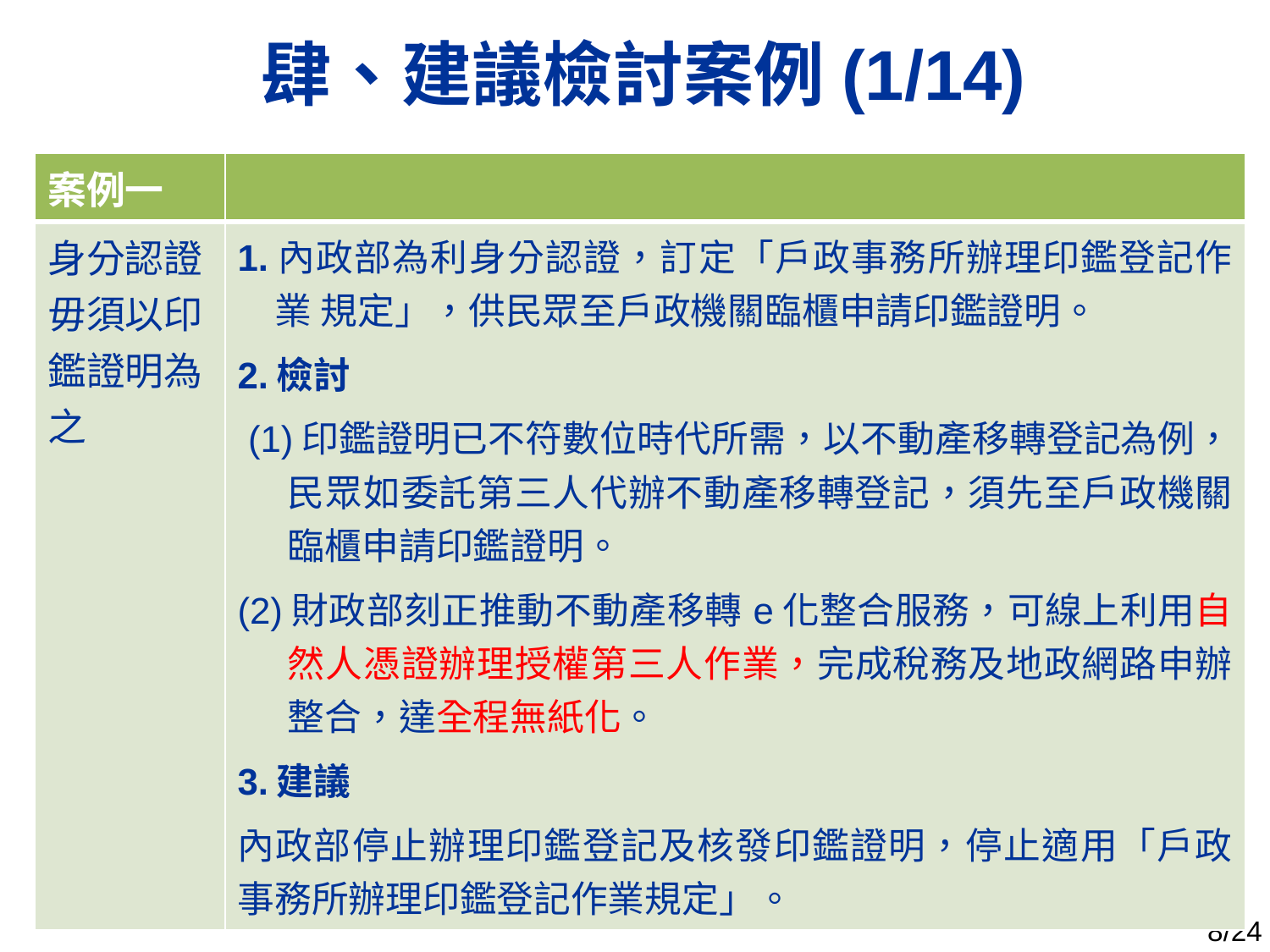

肆、建議檢討案例(1/14)

| 案例一 |  |
| --- | --- |
| 身分認證毋須以印鑑證明為之 | 1.內政部為利身分認證，訂定「戶政事務所辦理印鑑登記作業 規定」，供民眾至戶政機關臨櫃申請印鑑證明。 2.檢討 (1)印鑑證明已不符數位時代所需，以不動產移轉登記為例，民眾如委託第三人代辦不動產移轉登記，須先至戶政機關臨櫃申請印鑑證明。 (2)財政部刻正推動不動產移轉e化整合服務，可線上利用自然人憑證辦理授權第三人作業，完成稅務及地政網路申辦整合，達全程無紙化。 3.建議 內政部停止辦理印鑑登記及核發印鑑證明，停止適用「戶政事務所辦理印鑑登記作業規定」。 |